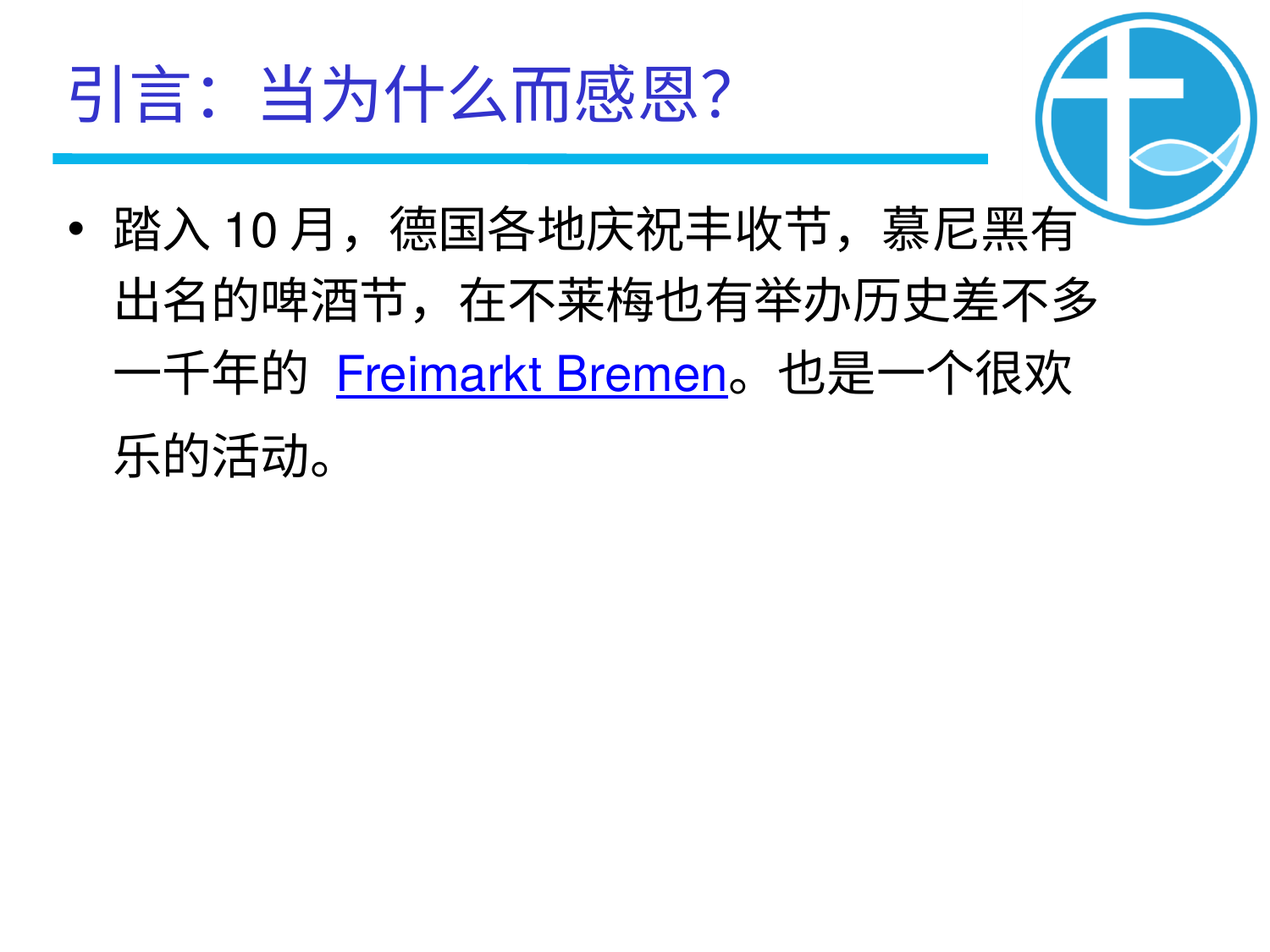

引言：当为什么而感恩？
踏入10月，德国各地庆祝丰收节，慕尼黑有出名的啤酒节，在不莱梅也有举办历史差不多一千年的 Freimarkt Bremen。也是一个很欢乐的活动。